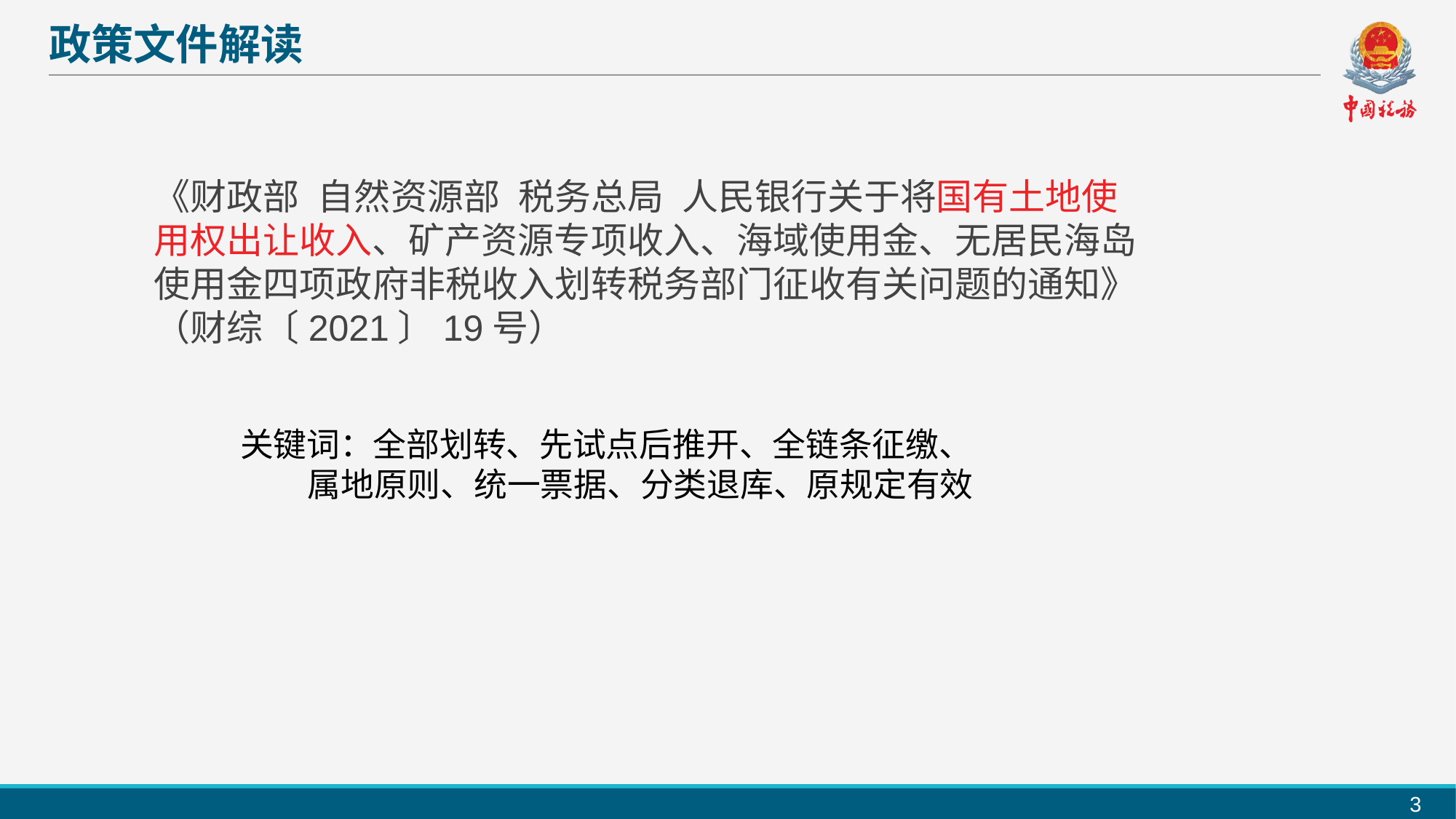

政策文件解读
《财政部 自然资源部 税务总局 人民银行关于将国有土地使用权出让收入、矿产资源专项收入、海域使用金、无居民海岛使用金四项政府非税收入划转税务部门征收有关问题的通知》（财综〔2021〕19号）
关键词：全部划转、先试点后推开、全链条征缴、
        属地原则、统一票据、分类退库、原规定有效